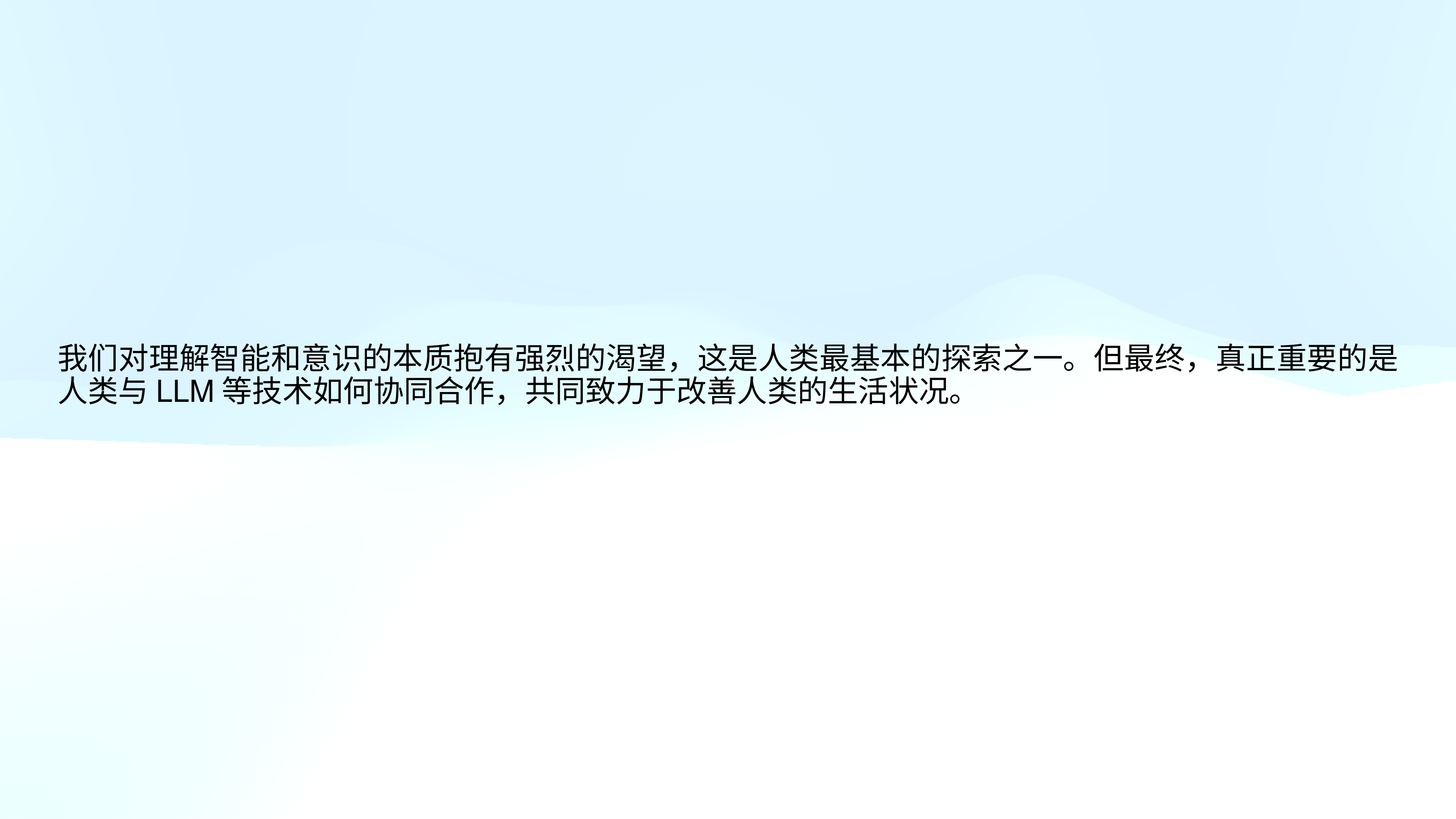

我们对理解智能和意识的本质抱有强烈的渴望，这是人类最基本的探索之一。但最终，真正重要的是人类与LLM等技术如何协同合作，共同致力于改善人类的生活状况。